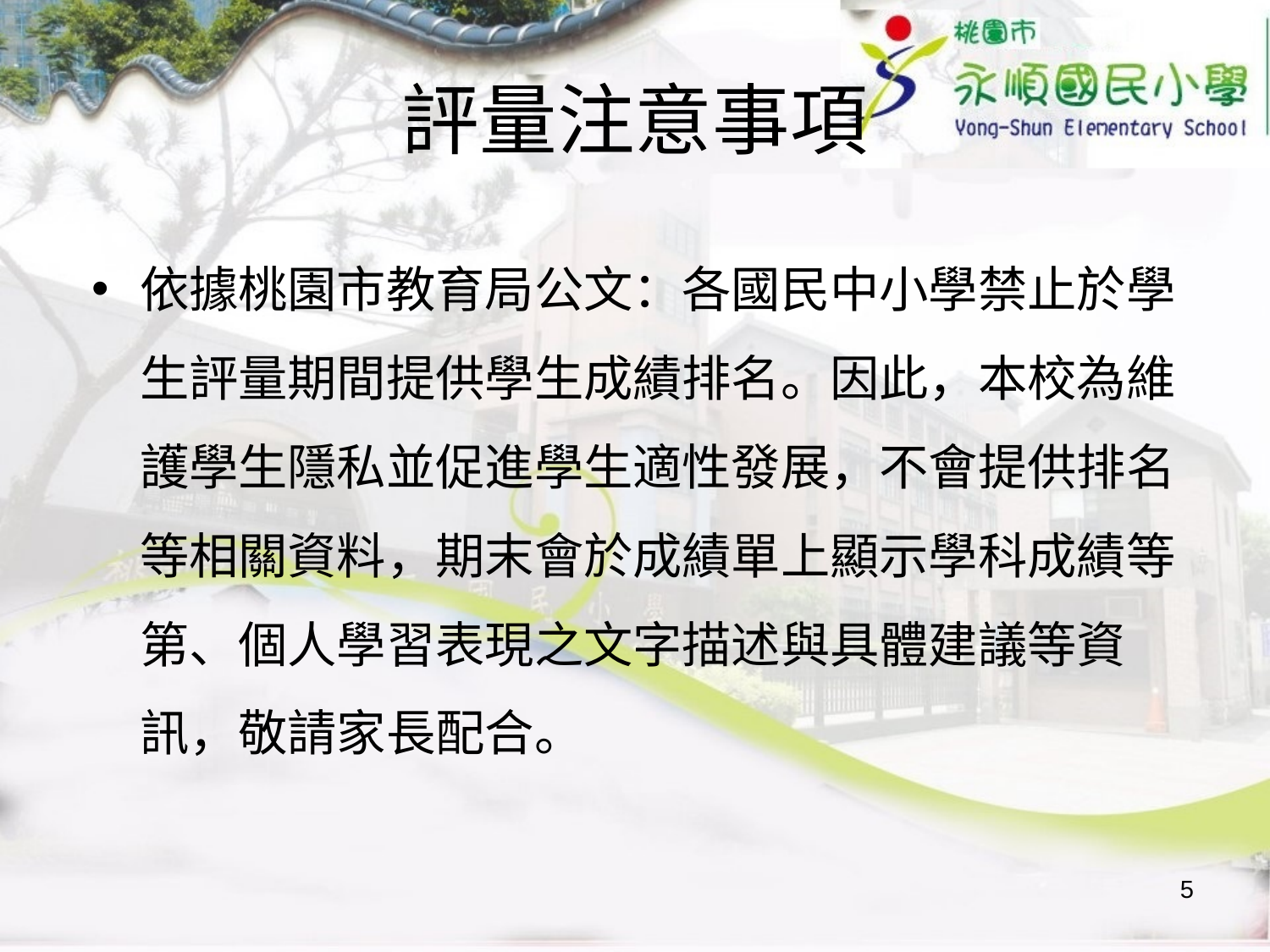

# 評量注意事項
依據桃園市教育局公文：各國民中小學禁止於學生評量期間提供學生成績排名。因此，本校為維護學生隱私並促進學生適性發展，不會提供排名等相關資料，期末會於成績單上顯示學科成績等第、個人學習表現之文字描述與具體建議等資訊，敬請家長配合。
5